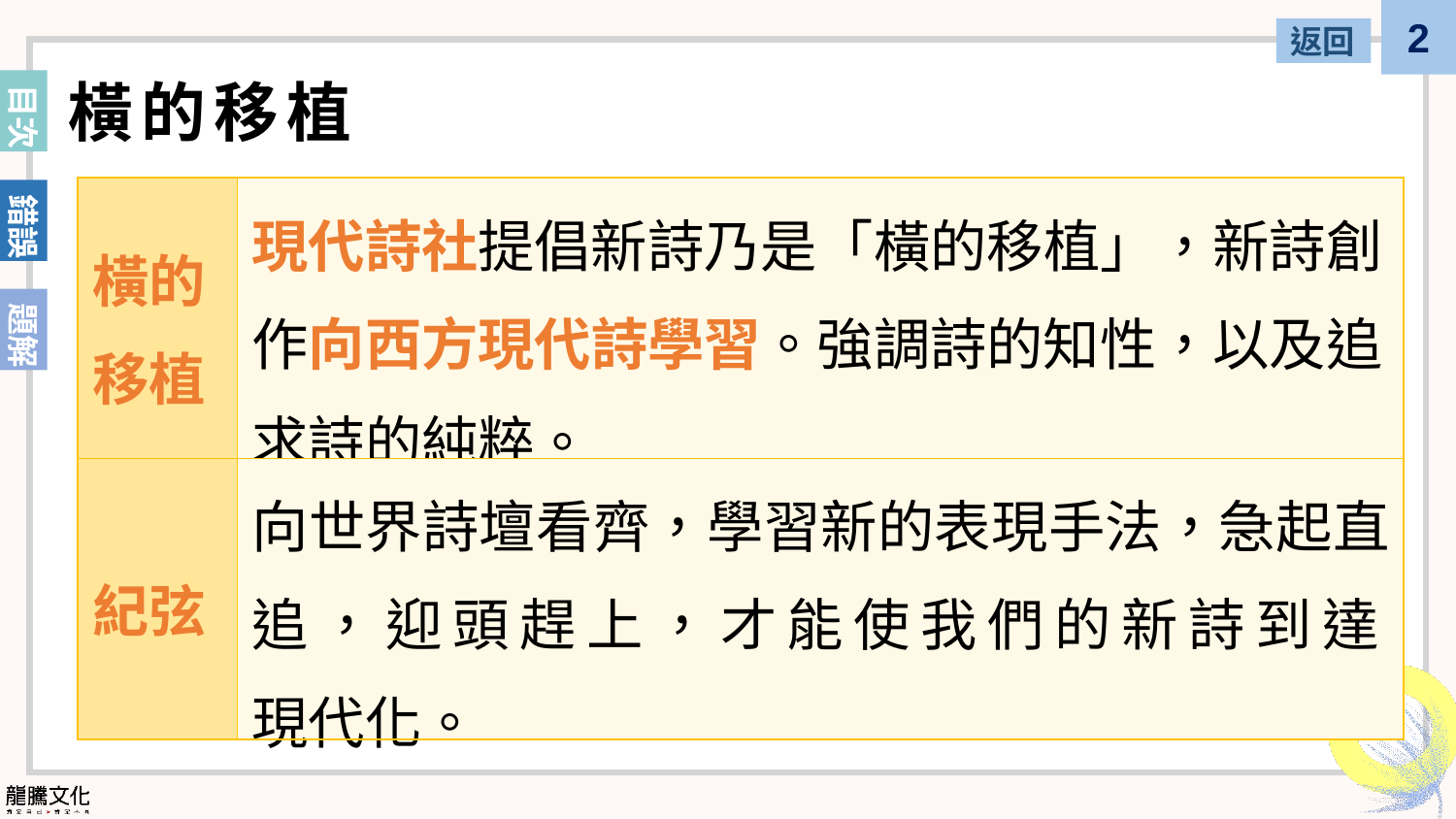

返回
橫的移植
| 橫的移植 | 現代詩社提倡新詩乃是「橫的移植」，新詩創作向西方現代詩學習。強調詩的知性，以及追求詩的純粹。 |
| --- | --- |
| 紀弦 | 向世界詩壇看齊，學習新的表現手法，急起直追，迎頭趕上，才能使我們的新詩到達 現代化。 |